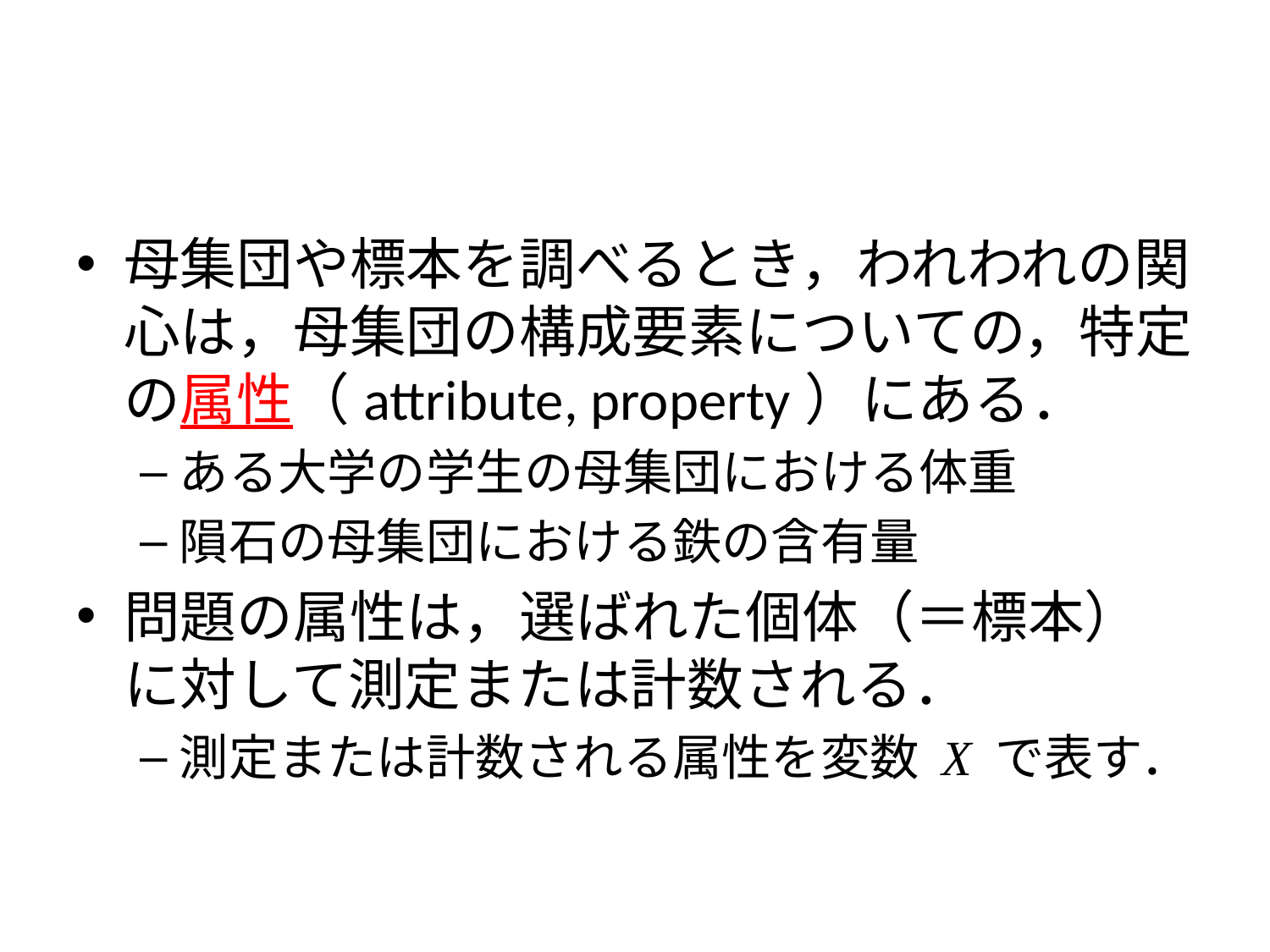

#
母集団や標本を調べるとき，われわれの関心は，母集団の構成要素についての，特定の属性（attribute, property）にある．
ある大学の学生の母集団における体重
隕石の母集団における鉄の含有量
問題の属性は，選ばれた個体（＝標本）に対して測定または計数される．
測定または計数される属性を変数 X で表す．